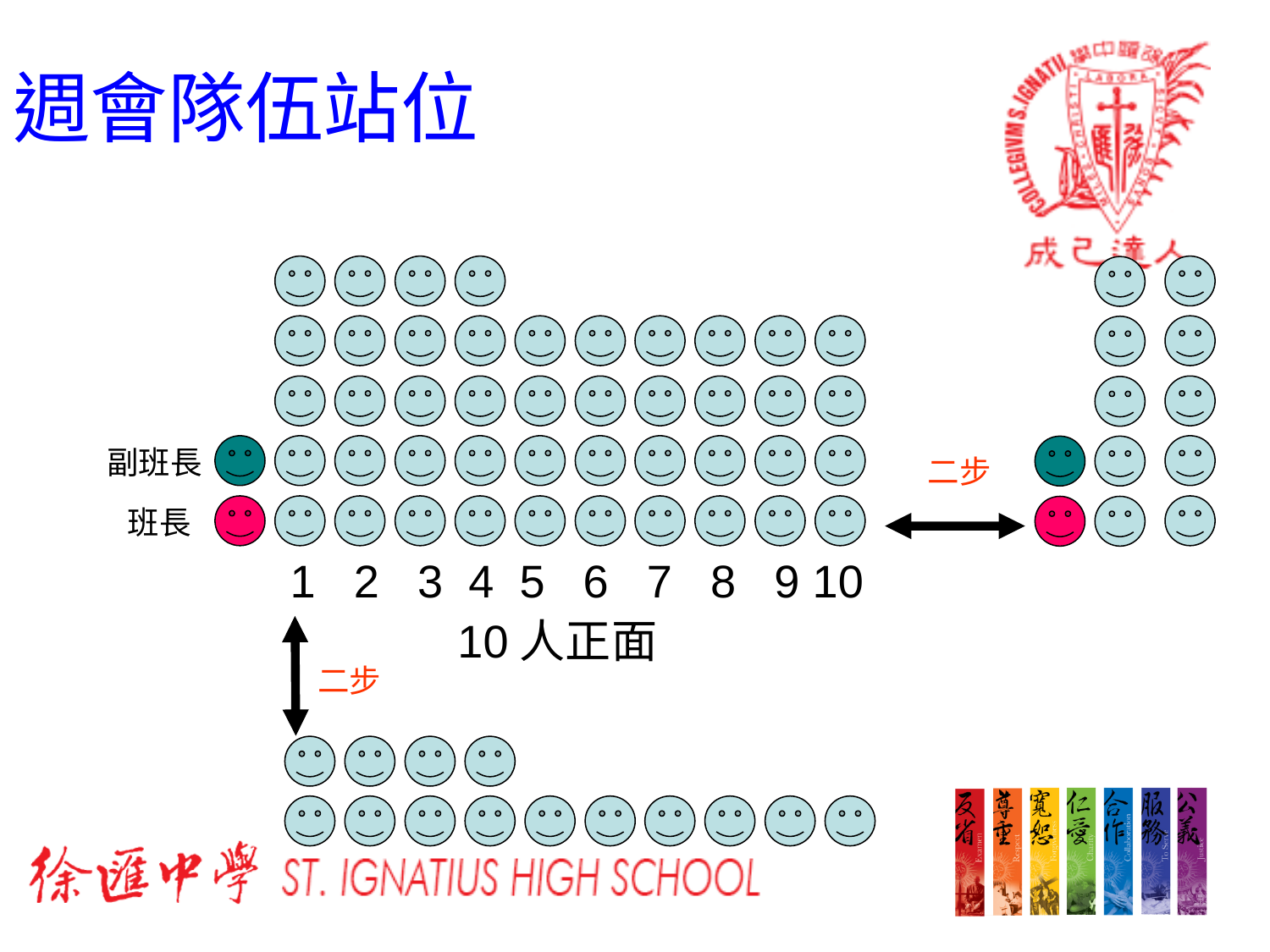

週會隊伍站位

副班長

二步

班長

 1   2   3  4  5   6   7   8   9 10
10人正面

二步